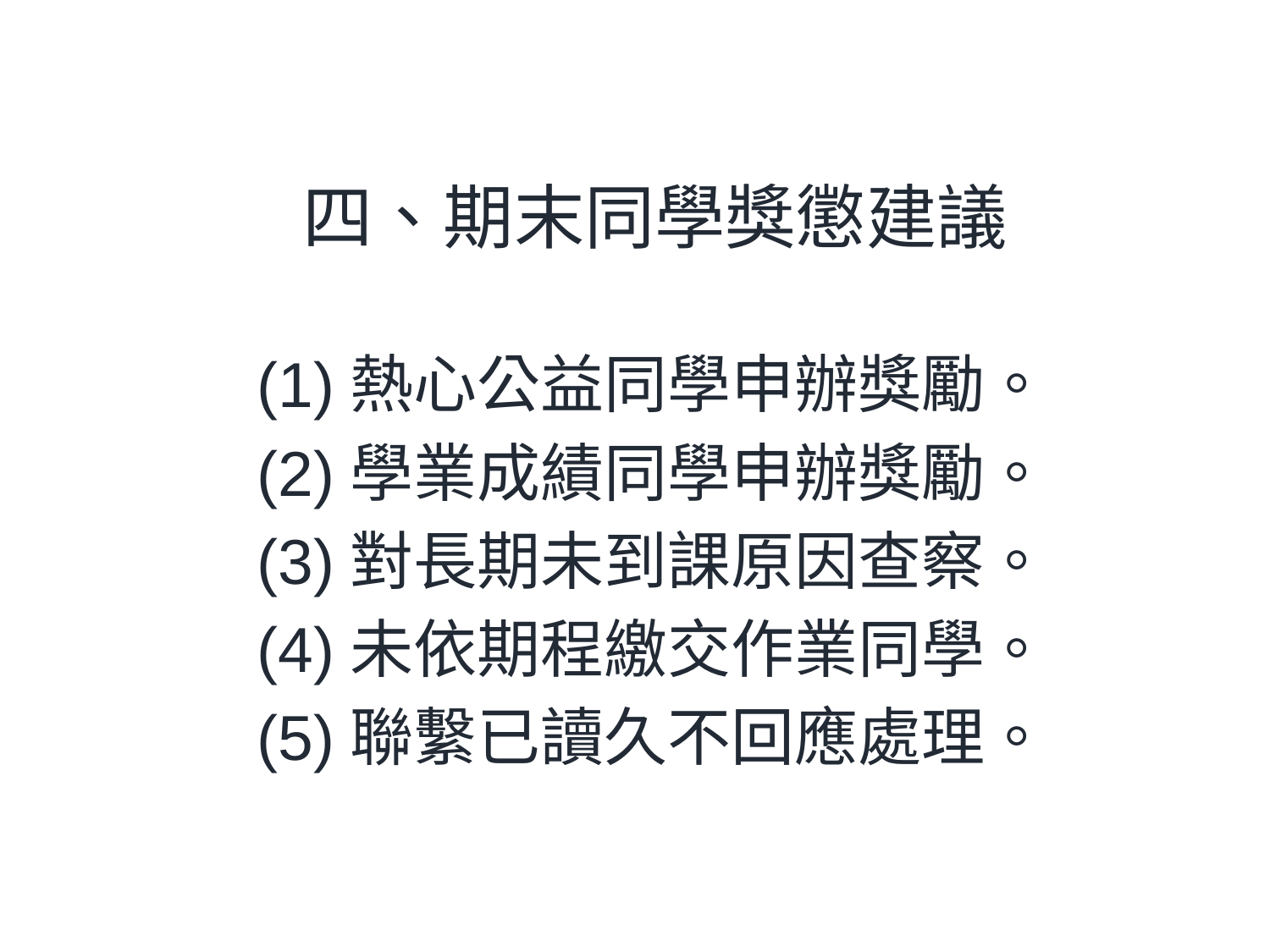

四、期末同學獎懲建議。
(1)熱心公益同學申辦獎勵。
(2)學業成績同學申辦獎勵。
(3)對長期未到課原因查察。
(4)未依期程繳交作業同學。
(5)聯繫已讀久不回應處理。